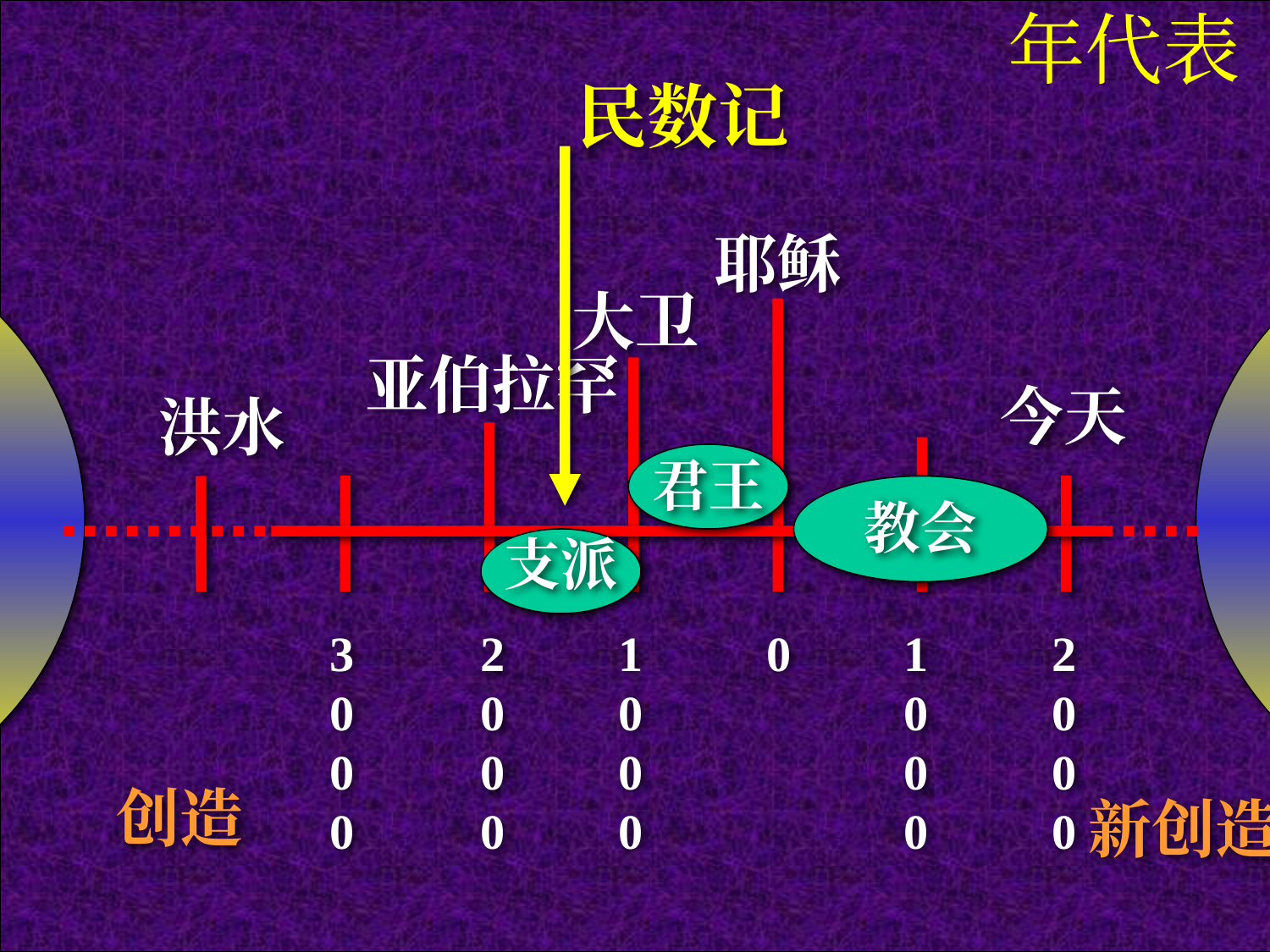

年代表
民数记

耶稣

大卫

亚伯拉罕

今天
洪水

君王

教会
支派

3000
2000
1000
0
1000
2000
创造
新创造